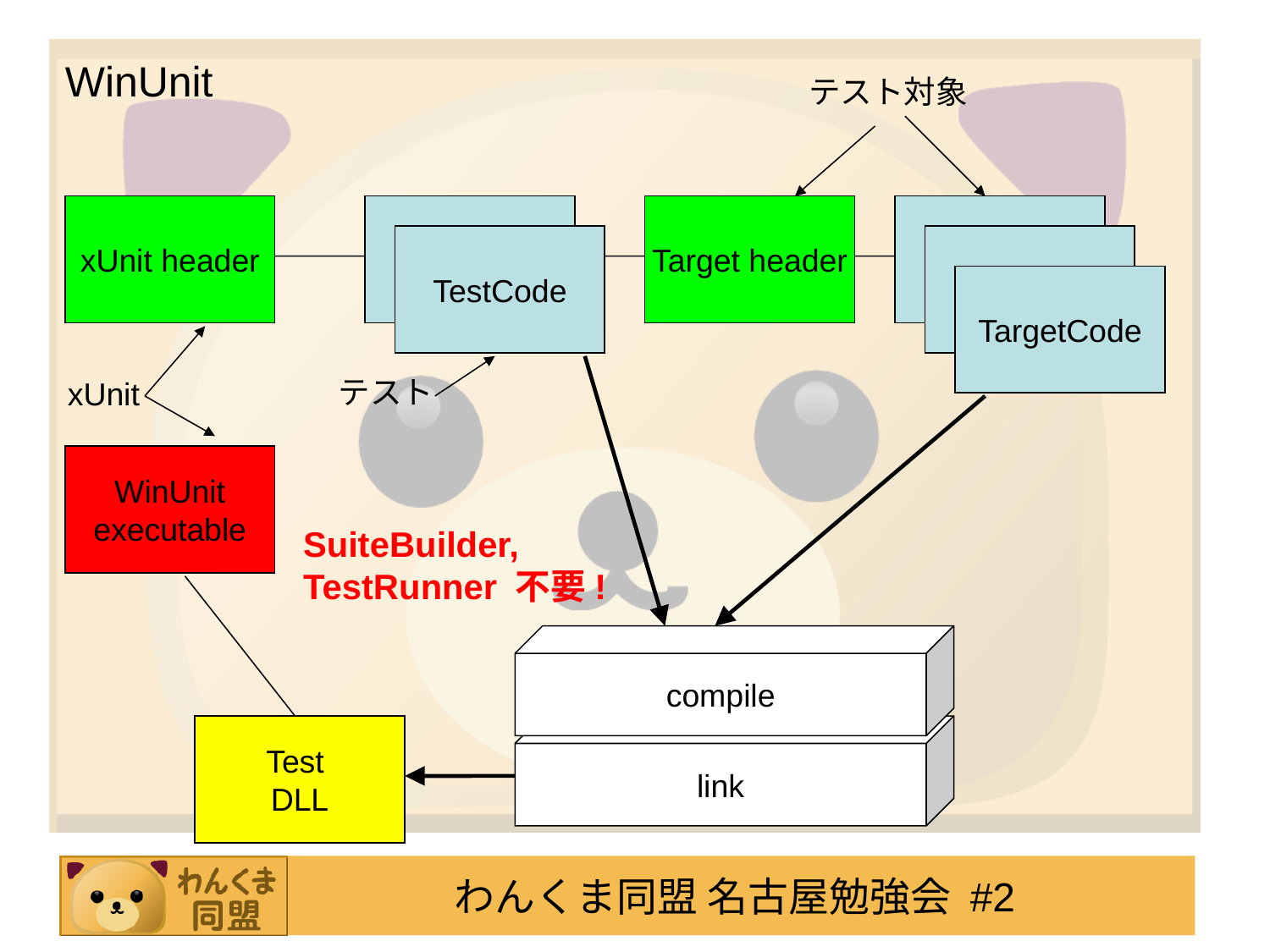

WinUnit
テスト対象

xUnit header

Target header

TestCode

TargetCode

テスト
xUnit

WinUnit
executable
SuiteBuilder,
TestRunner 不要!

compile
Test
DLL
link